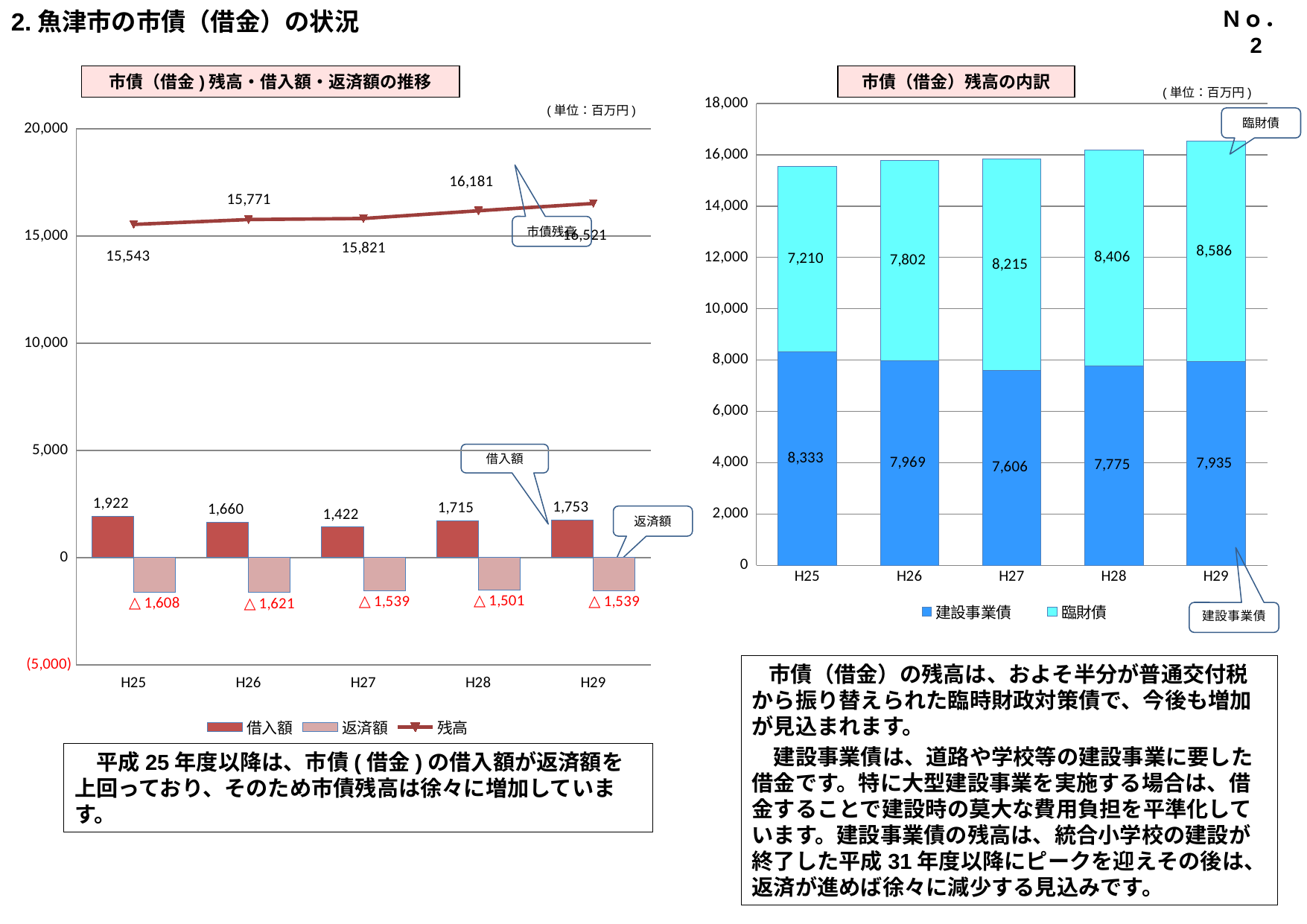

Ｎｏ．2
2.魚津市の市債（借金）の状況
市債（借金)残高・借入額・返済額の推移
市債（借金）残高の内訳
(単位：百万円)

### Chart

| Category | 建設事業債 | 臨財債 |
|---|---|---|
| H25 | 8333.0 | 7210.0 |
| H26 | 7969.0 | 7802.0 |
| H27 | 7606.0 | 8215.0 |
| H28 | 7775.0 | 8406.0 |
| H29 | 7935.0 | 8586.0 |
(単位：百万円)
臨財債

### Chart

| Category | 借入額 | 返済額 | 残高 |
|---|---|---|---|
| H25 | 1922.0 | -1608.0 | 15543.0 |
| H26 | 1660.0 | -1621.0 | 15771.0 |
| H27 | 1422.0 | -1539.0 | 15821.0 |
| H28 | 1715.0 | -1501.0 | 16181.0 |
| H29 | 1753.0 | -1539.0 | 16521.0 |
市債残高
借入額
返済額
　市債（借金）の残高は、およそ半分が普通交付税から振り替えられた臨時財政対策債で、今後も増加が見込まれます。
　建設事業債は、道路や学校等の建設事業に要した借金です。特に大型建設事業を実施する場合は、借金することで建設時の莫大な費用負担を平準化しています。建設事業債の残高は、統合小学校の建設が終了した平成31年度以降にピークを迎えその後は、返済が進めば徐々に減少する見込みです。
　平成25年度以降は、市債(借金)の借入額が返済額を上回っており、そのため市債残高は徐々に増加しています。